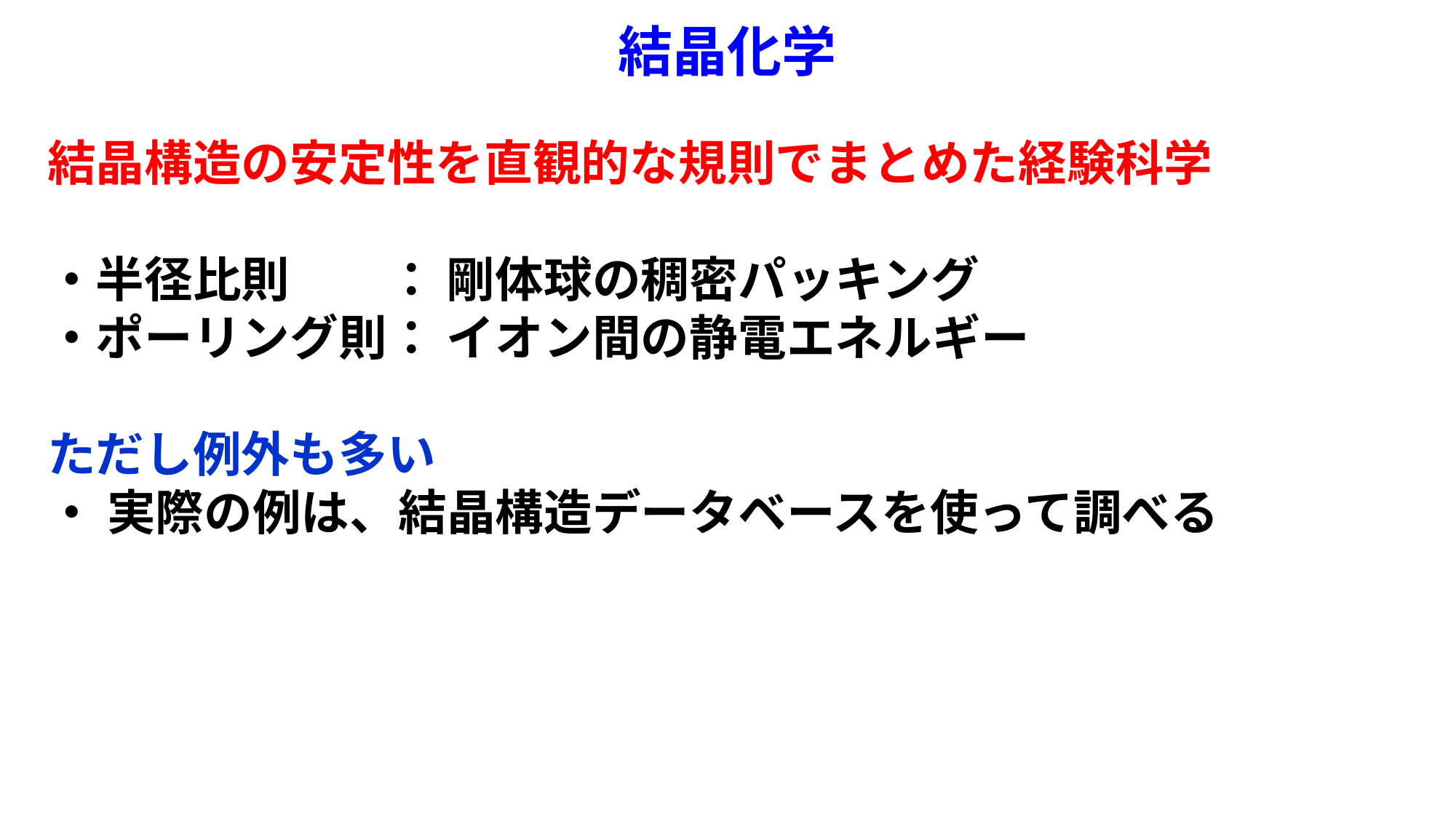

# 結晶化学
結晶構造の安定性を直観的な規則でまとめた経験科学

・半径比則　　： 剛体球の稠密パッキング
・ポーリング則： イオン間の静電エネルギー

ただし例外も多い
・ 実際の例は、結晶構造データベースを使って調べる